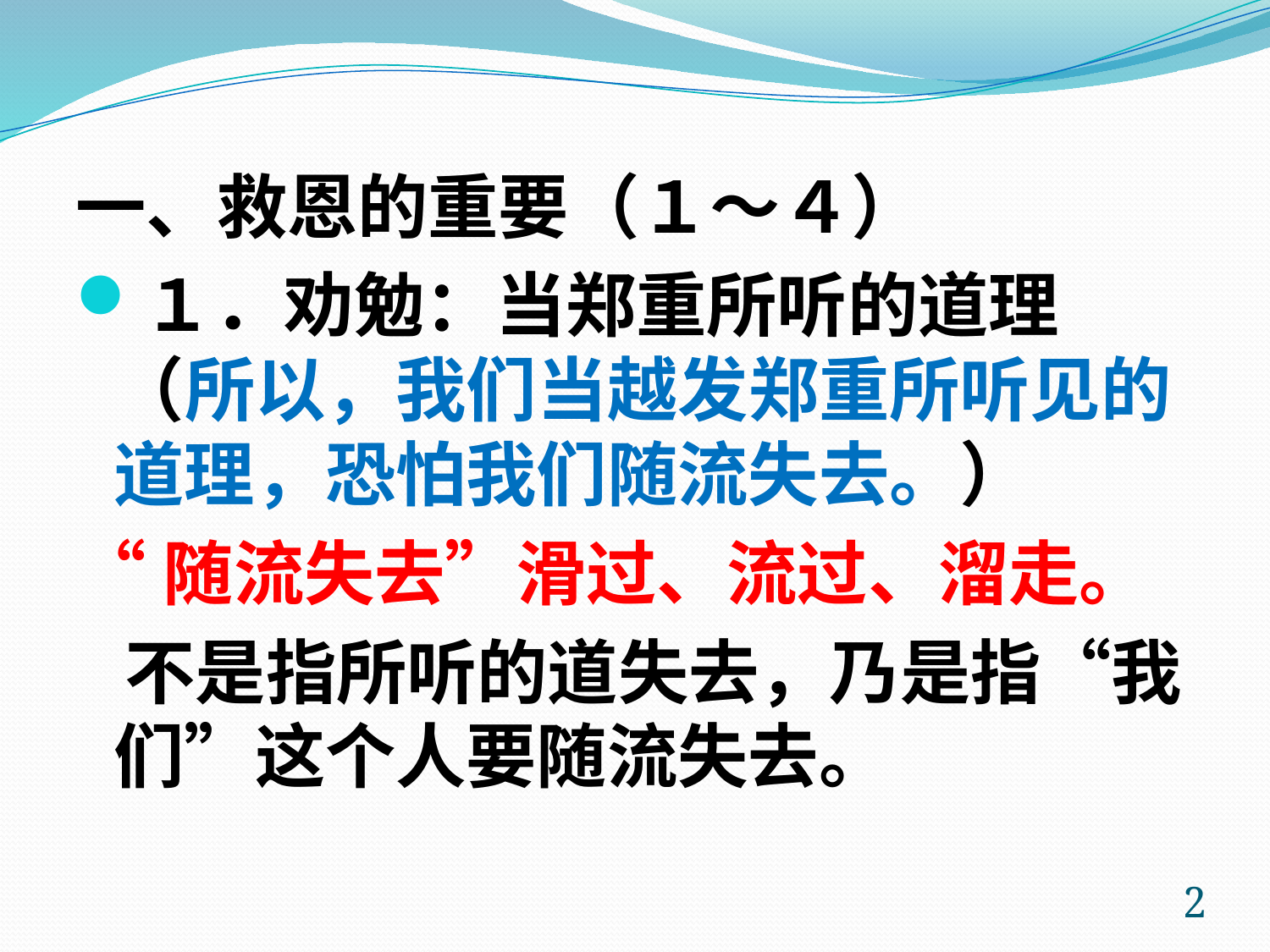

一、救恩的重要（１～４）
１．劝勉：当郑重所听的道理（所以，我们当越发郑重所听见的道理，恐怕我们随流失去。）
“随流失去”滑过、流过、溜走。
  不是指所听的道失去，乃是指“我们”这个人要随流失去。
2